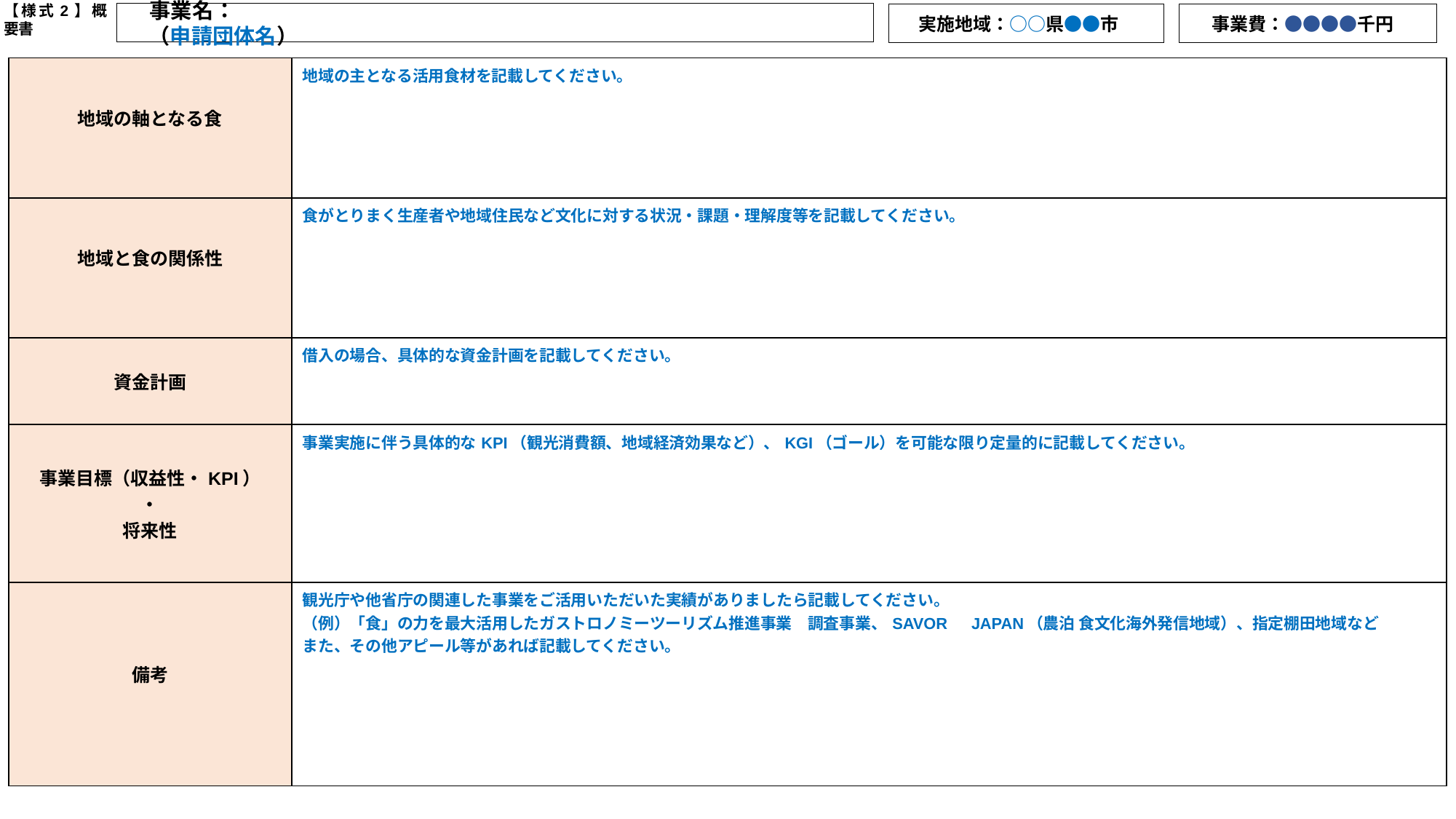

注１：公表される前提で作成してください。注２：事業の概要が本概要書２枚で分かるように簡潔に記載してください。
注３：青字の記入要領等を削除の上、黒字で記載してください。フォントサイズは【10.5ポイント以上】とし、重要な箇所は下線付きの赤字で記載してください。
【様式2】概要書
　事業名：　　　　　　　　　　　　　　　　　　　　　　　　　　　　　　（申請団体名）
　 実施地域：○○県●●市
　 事業費：●●●●千円
| 地域の軸となる食 | 地域の主となる活用食材を記載してください。 |
| --- | --- |
| 地域と食の関係性 | 食がとりまく生産者や地域住民など文化に対する状況・課題・理解度等を記載してください。 |
| 資金計画 | 借入の場合、具体的な資金計画を記載してください。 |
| 事業目標（収益性・KPI） ・ 将来性 | 事業実施に伴う具体的なKPI（観光消費額、地域経済効果など）、KGI（ゴール）を可能な限り定量的に記載してください。 |
| 備考 | 観光庁や他省庁の関連した事業をご活用いただいた実績がありましたら記載してください。 （例）「食」の力を最大活用したガストロノミーツーリズム推進事業　調査事業、SAVOR　JAPAN（農泊 食文化海外発信地域）、指定棚田地域など また、その他アピール等があれば記載してください。 |